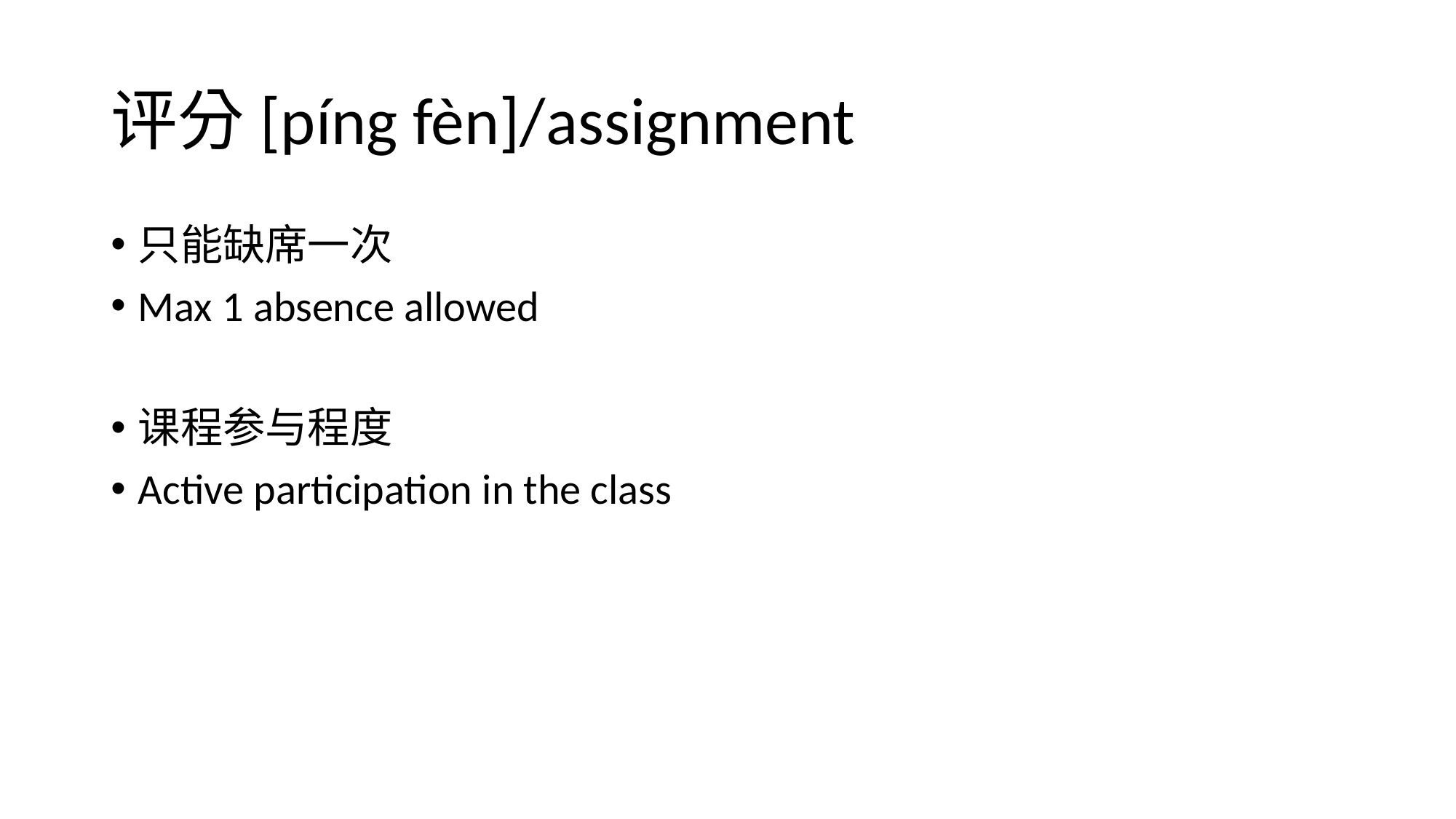

# 评分[píng fèn]/assignment
只能缺席一次
Max 1 absence allowed

课程参与程度
Active participation in the class